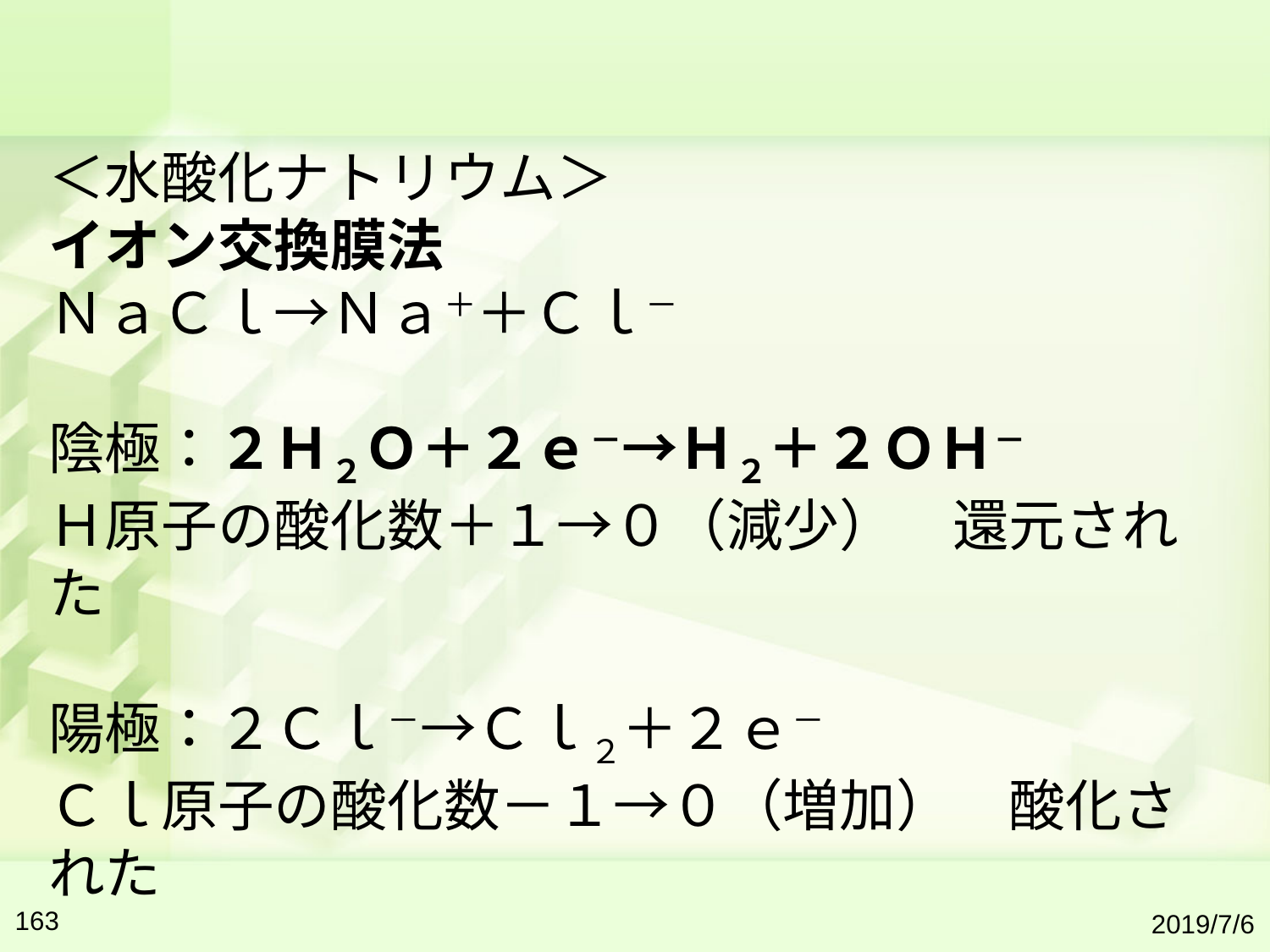

＜水酸化ナトリウム＞
イオン交換膜法
ＮａＣｌ→Ｎａ＋＋Ｃｌ－
陰極：２Ｈ２Ｏ＋２ｅ－→Ｈ２＋２ＯＨ－　　
Ｈ原子の酸化数＋１→０（減少）　還元された
陽極：２Ｃｌ－→Ｃｌ２＋２ｅ－　　
Ｃｌ原子の酸化数－１→０（増加）　酸化された
163
2019/7/6